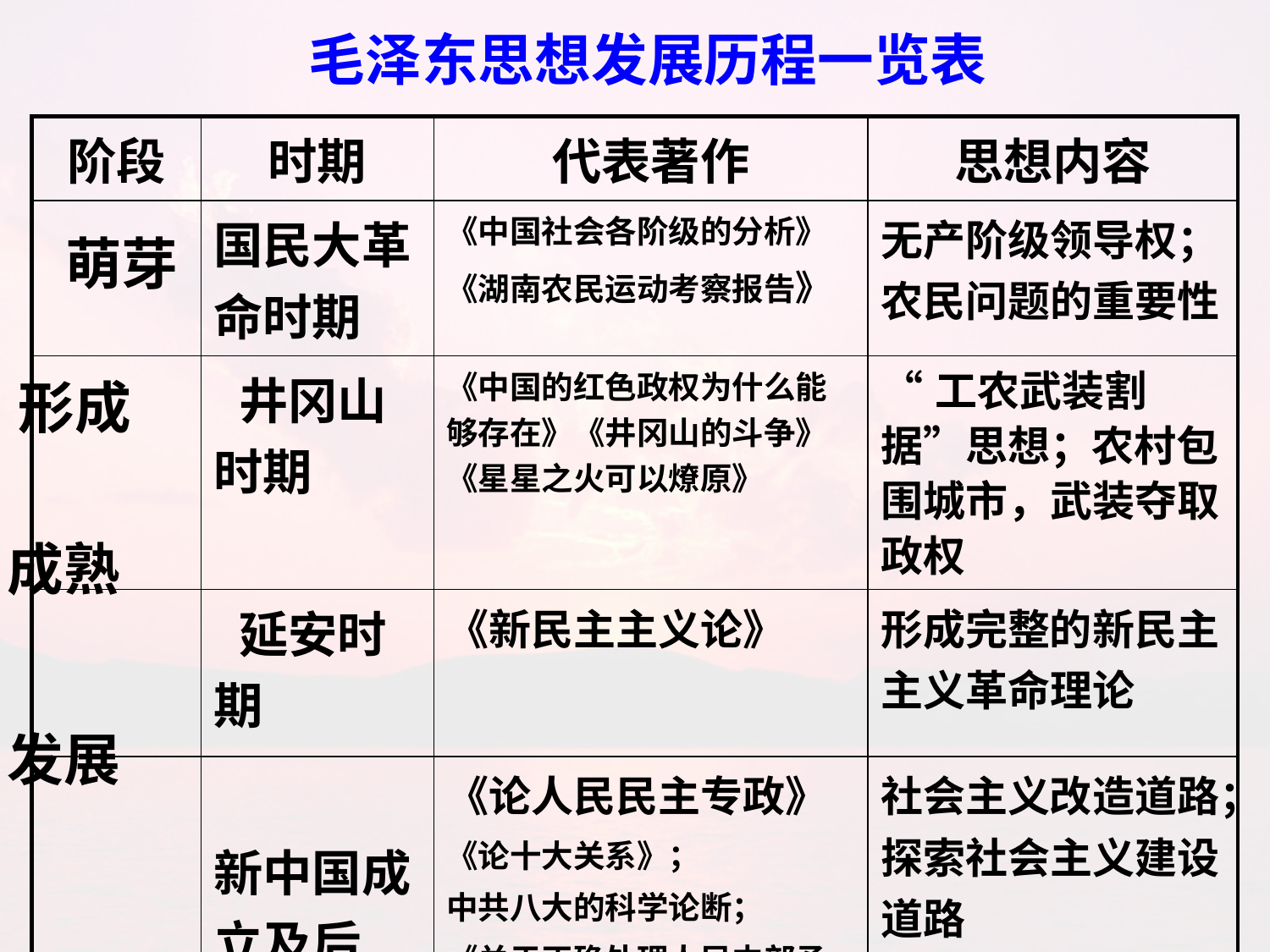

毛泽东思想发展历程一览表
| 阶段 | 时期 | 代表著作 | 思想内容 |
| --- | --- | --- | --- |
|  | 国民大革命时期 | 《中国社会各阶级的分析》 《湖南农民运动考察报告》 | 无产阶级领导权；农民问题的重要性 |
|  | 井冈山时期 | 《中国的红色政权为什么能够存在》《井冈山的斗争》《星星之火可以燎原》 | “工农武装割据”思想；农村包围城市，武装夺取政权 |
|  | 延安时期 | 《新民主主义论》 | 形成完整的新民主主义革命理论 |
|  | 新中国成立及后 | 《论人民民主专政》 《论十大关系》； 中共八大的科学论断； 《关于正确处理人民内部矛盾问题》 | 社会主义改造道路；探索社会主义建设道路 |
萌芽
形成

成熟
发展